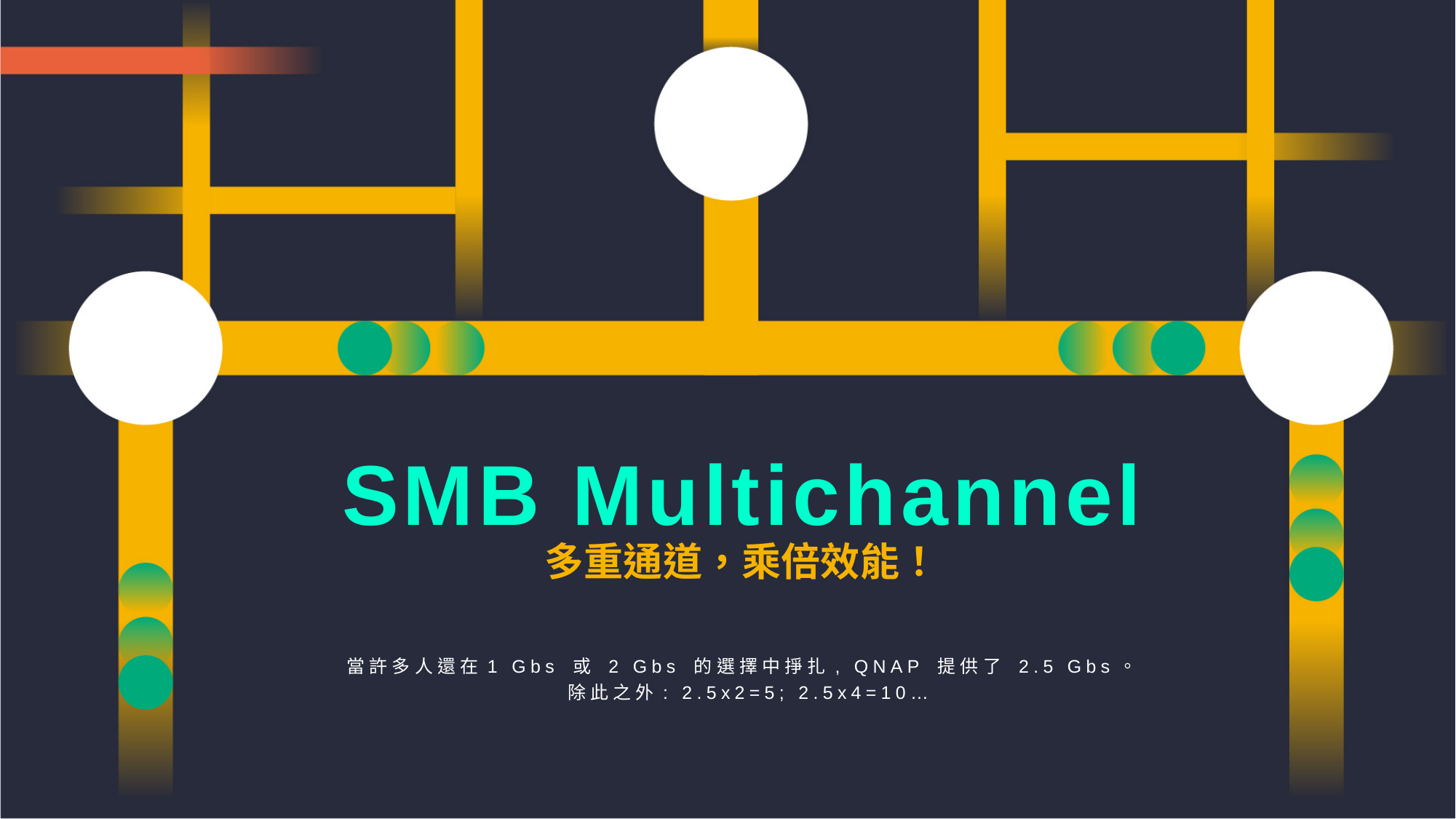

SMB Multichannel
多重通道，乘倍效能！
當許多人還在1 Gbs 或 2 Gbs 的選擇中掙扎, QNAP 提供了 2.5 Gbs。
 除此之外: 2.5x2=5; 2.5x4=10…